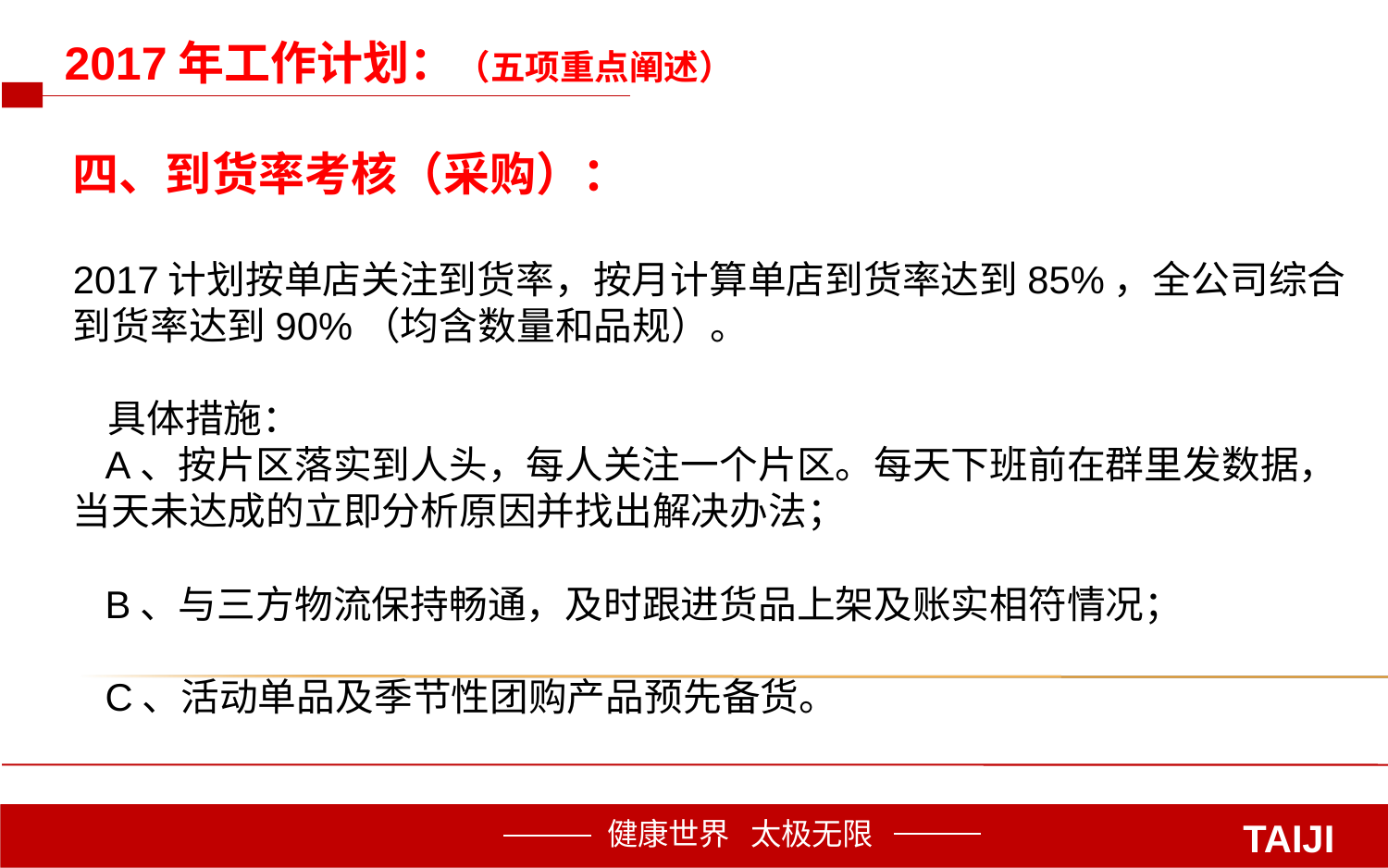

2017年工作计划：（五项重点阐述）

四、到货率考核（采购）：

2017计划按单店关注到货率，按月计算单店到货率达到85%，全公司综合到货率达到90%（均含数量和品规）。

   具体措施：
   A、按片区落实到人头，每人关注一个片区。每天下班前在群里发数据，当天未达成的立即分析原因并找出解决办法；

   B、与三方物流保持畅通，及时跟进货品上架及账实相符情况；

   C、活动单品及季节性团购产品预先备货。

TAIJI
健康世界   太极无限
健康世界   太极无限